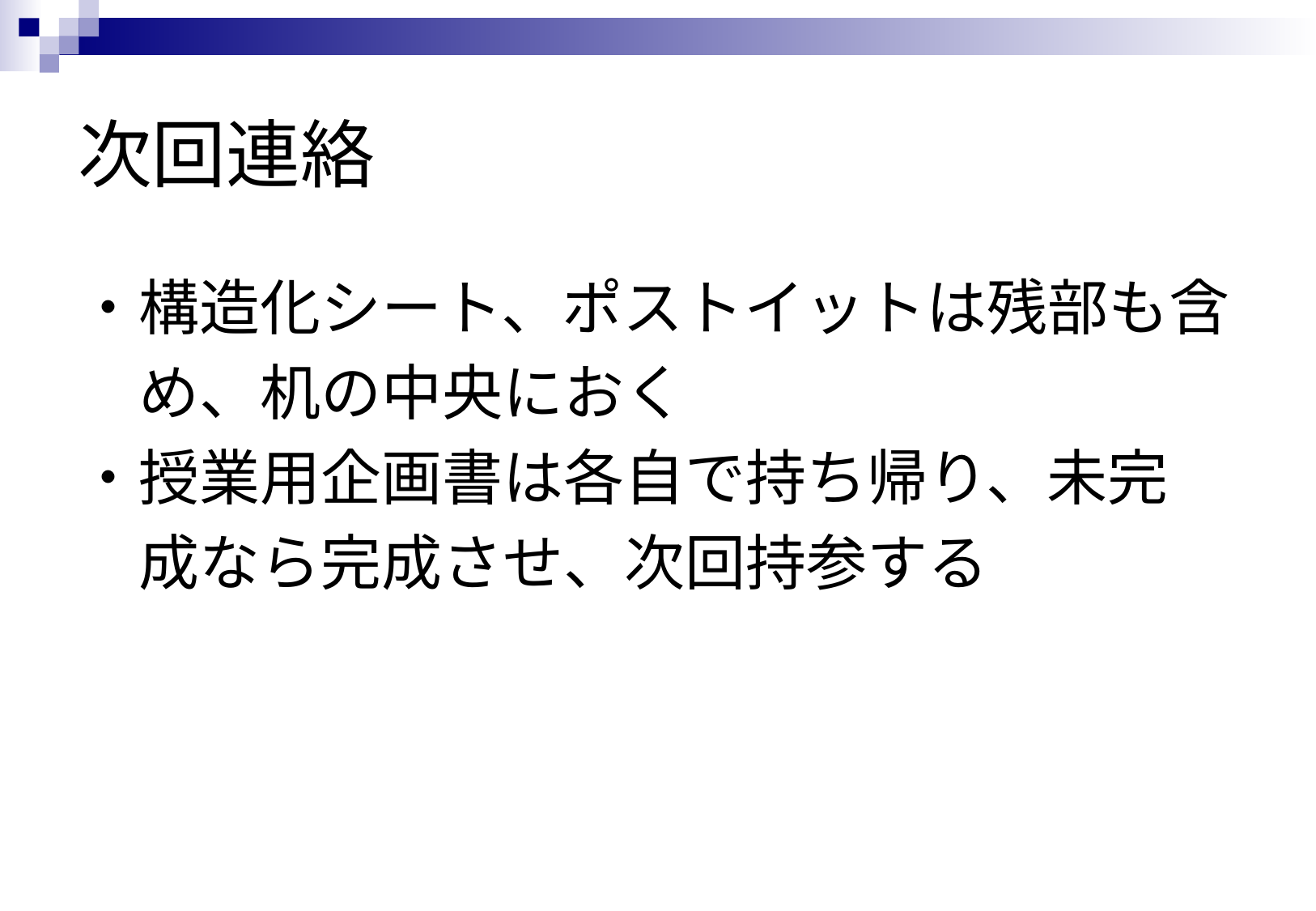

# 次回連絡
・構造化シート、ポストイットは残部も含
　め、机の中央におく
・授業用企画書は各自で持ち帰り、未完
　成なら完成させ、次回持参する